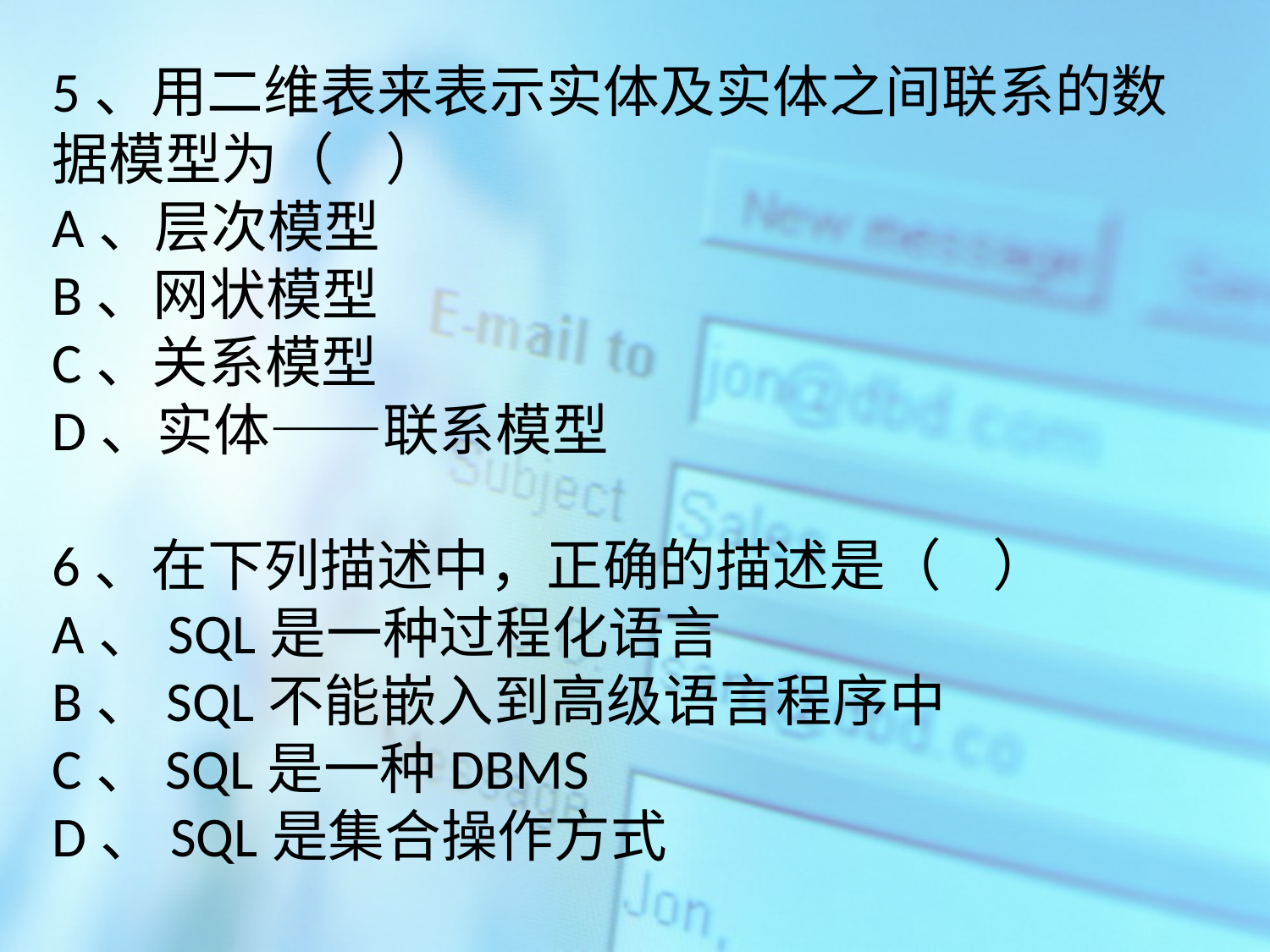

5、用二维表来表示实体及实体之间联系的数据模型为（    ）
A、层次模型
B、网状模型
C、关系模型
D、实体——联系模型

6、在下列描述中，正确的描述是（    ）
A、SQL是一种过程化语言
B、SQL不能嵌入到高级语言程序中
C、SQL是一种DBMS
D、SQL是集合操作方式